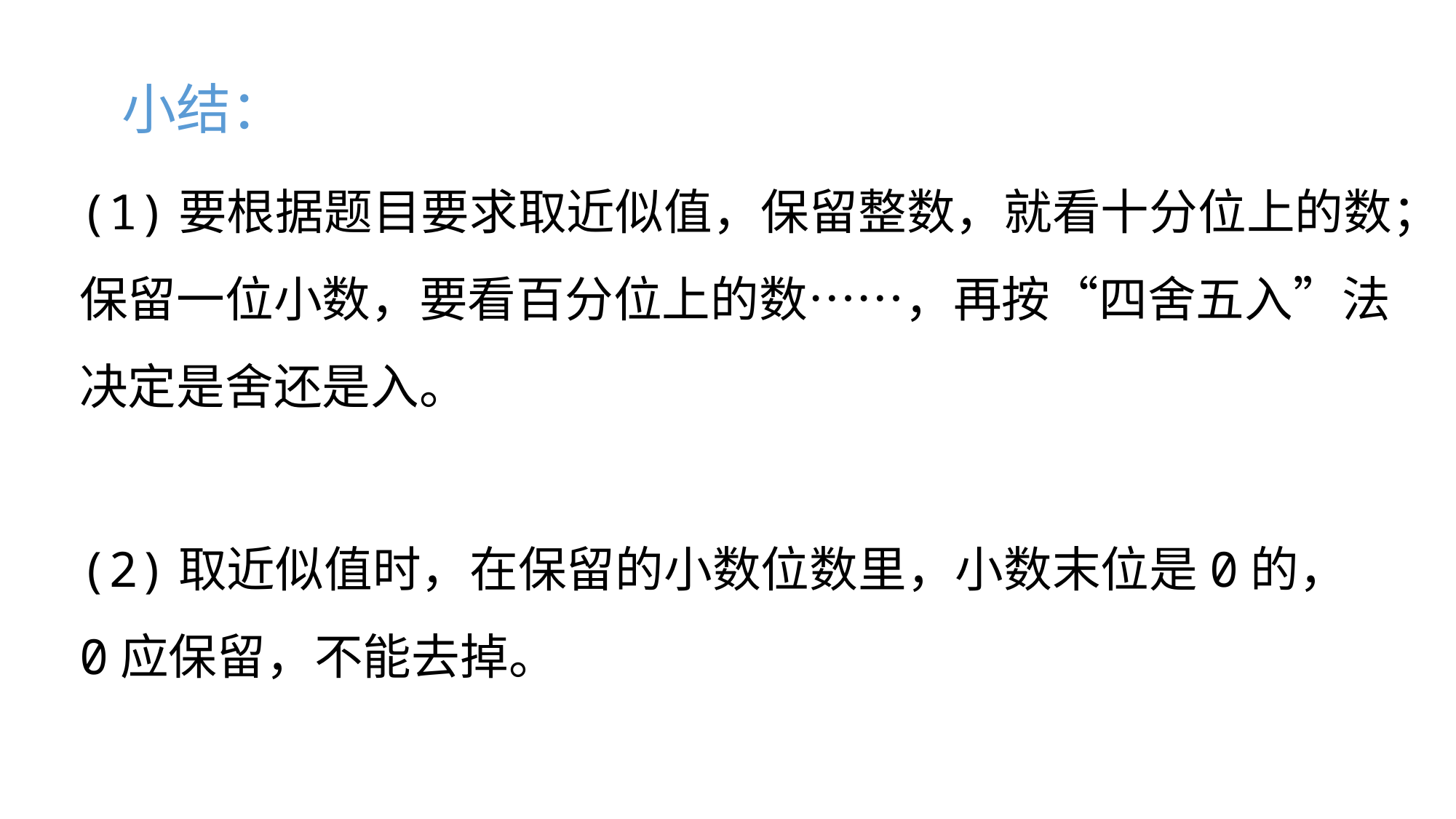

小结：
(1)要根据题目要求取近似值，保留整数，就看十分位上的数；保留一位小数，要看百分位上的数……，再按“四舍五入”法决定是舍还是入。
(2)取近似值时，在保留的小数位数里，小数末位是0的，0应保留，不能去掉。